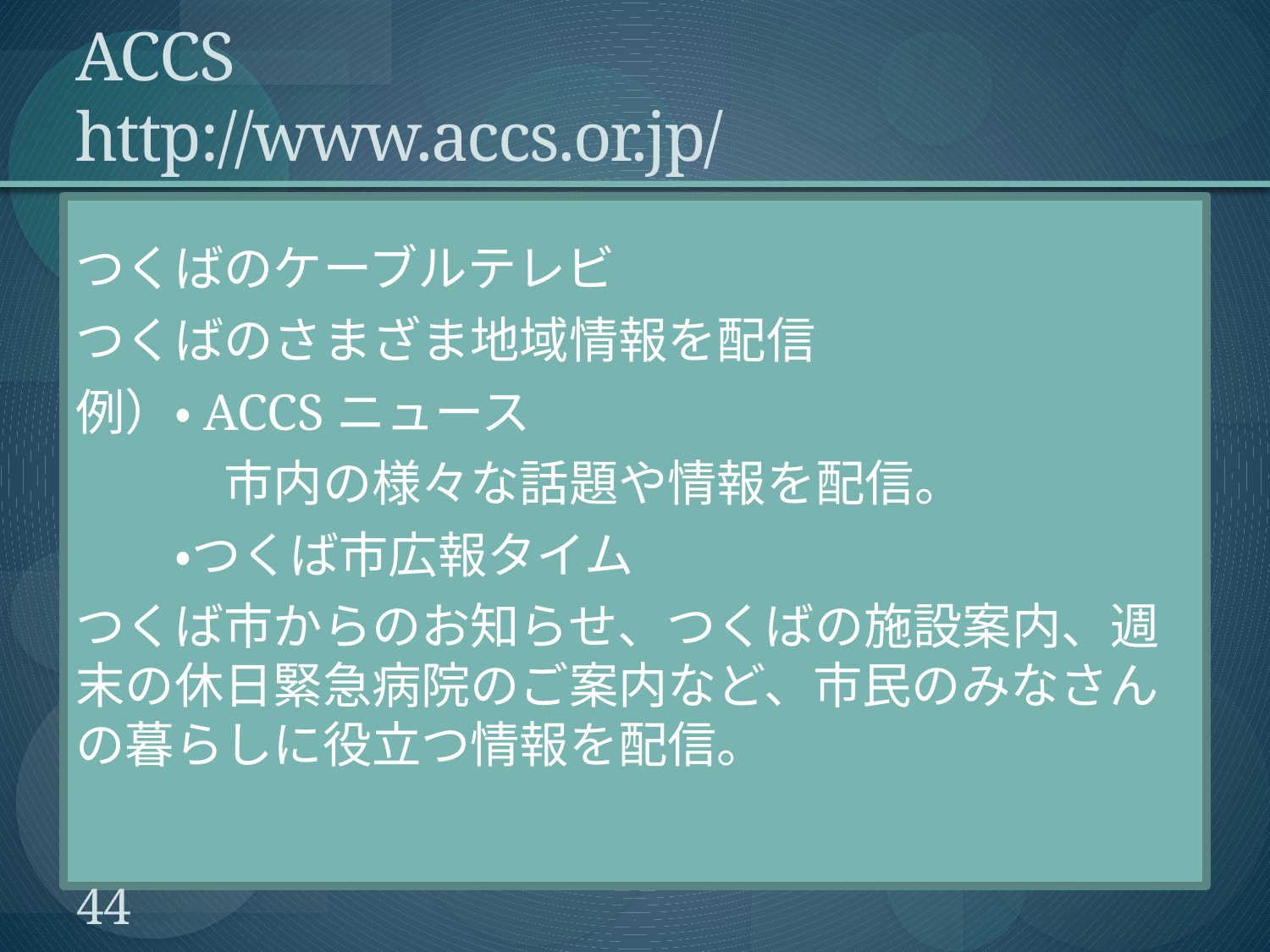

# ACCS　　　　　http://www.accs.or.jp/
つくばのケーブルテレビ
つくばのさまざま地域情報を配信
例）・ACCSニュース
　　　市内の様々な話題や情報を配信。
　　・つくば市広報タイム
つくば市からのお知らせ、つくばの施設案内、週末の休日緊急病院のご案内など、市民のみなさんの暮らしに役立つ情報を配信。

44